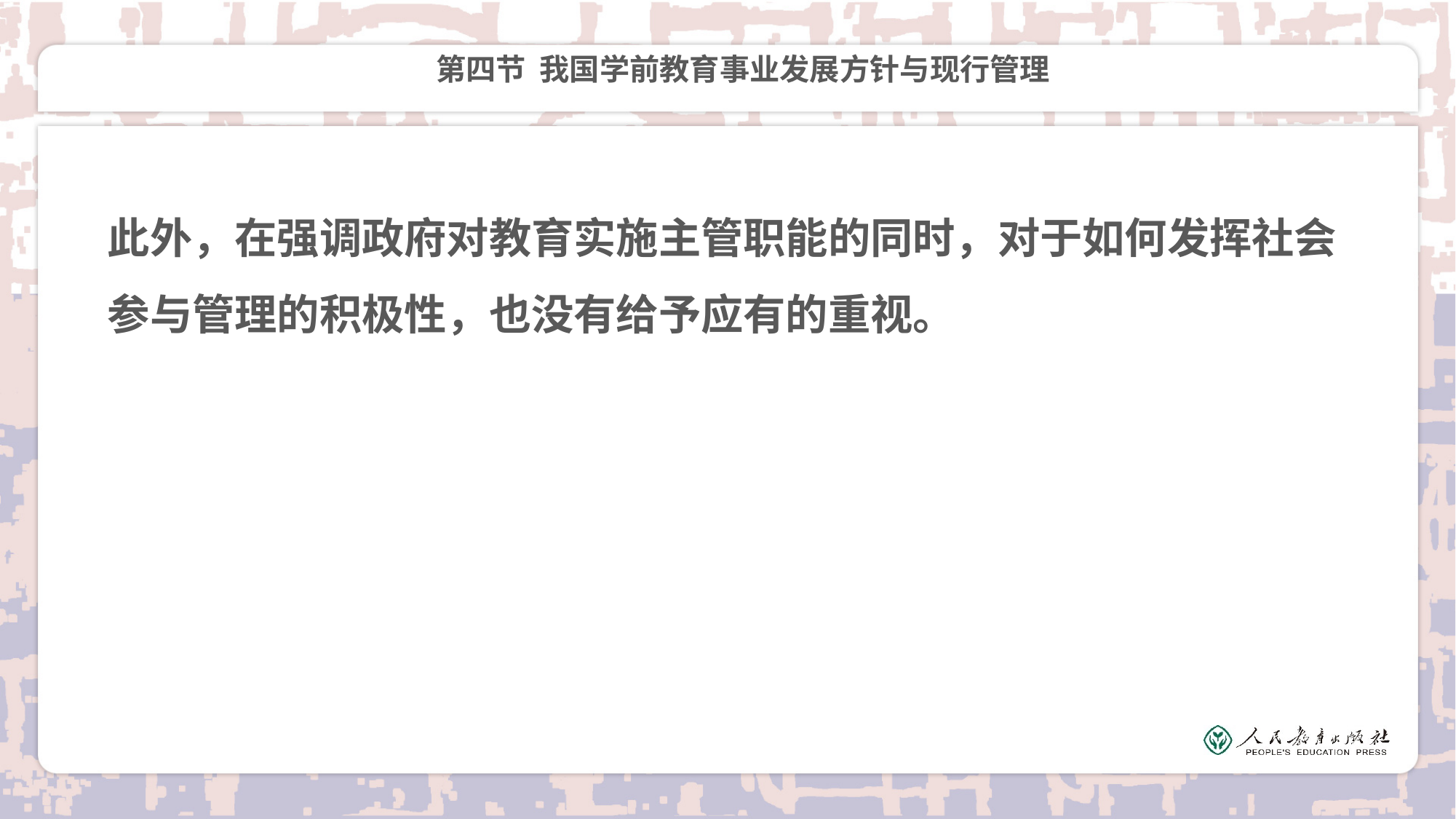

# 第四节  我国学前教育事业发展方针与现行管理
此外，在强调政府对教育实施主管职能的同时，对于如何发挥社会参与管理的积极性，也没有给予应有的重视。